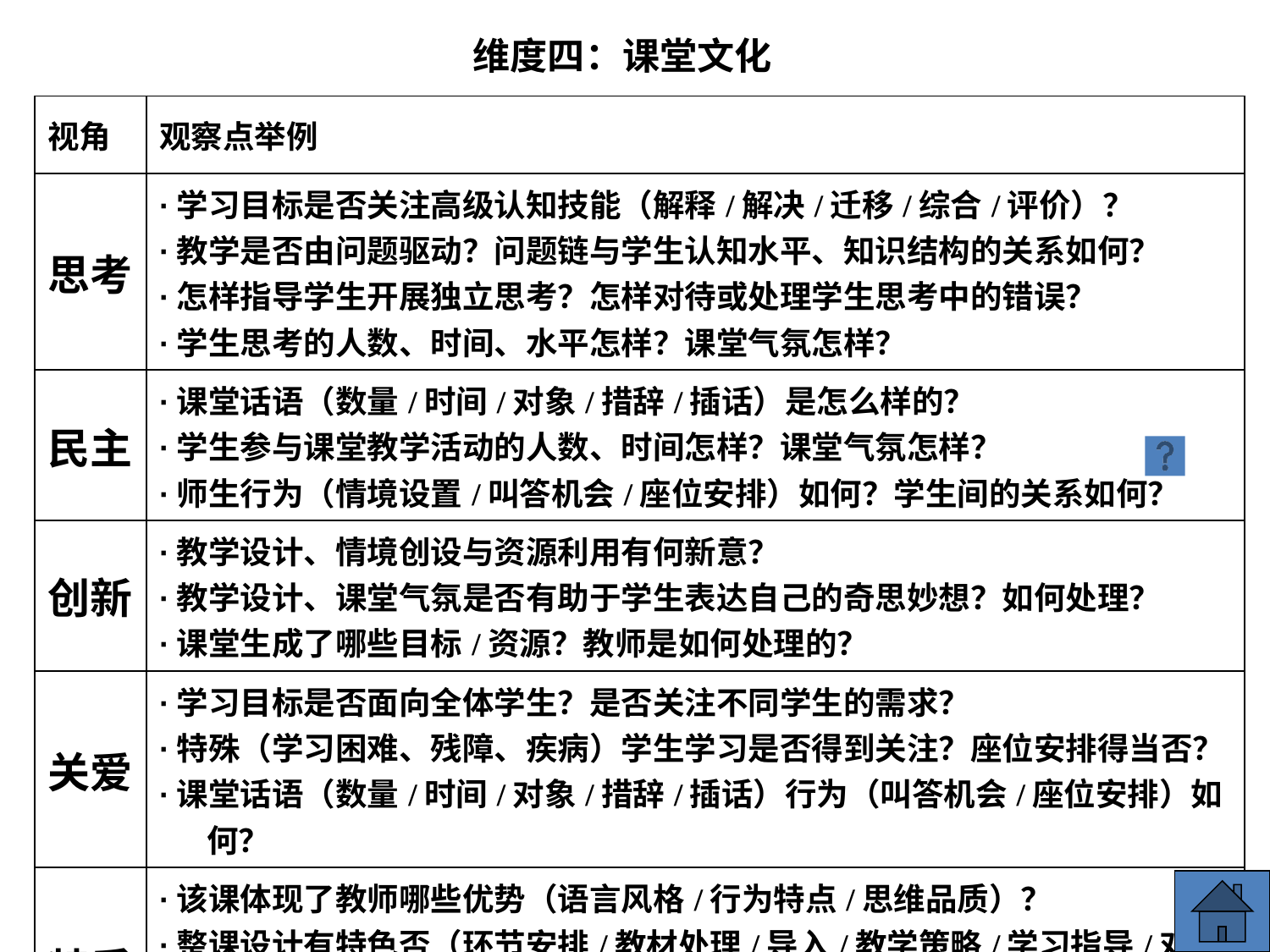

# 维度四：课堂文化
| 视角 | 观察点举例 |
| --- | --- |
| 思考 | ·学习目标是否关注高级认知技能（解释/解决/迁移/综合/评价）？ ·教学是否由问题驱动？问题链与学生认知水平、知识结构的关系如何？ ·怎样指导学生开展独立思考？怎样对待或处理学生思考中的错误？ ·学生思考的人数、时间、水平怎样？课堂气氛怎样？ |
| 民主 | ·课堂话语（数量/时间/对象/措辞/插话）是怎么样的？ ·学生参与课堂教学活动的人数、时间怎样？课堂气氛怎样？ ·师生行为（情境设置/叫答机会/座位安排）如何？学生间的关系如何？ |
| 创新 | ·教学设计、情境创设与资源利用有何新意？ ·教学设计、课堂气氛是否有助于学生表达自己的奇思妙想？如何处理？ ·课堂生成了哪些目标/资源？教师是如何处理的？ |
| 关爱 | ·学习目标是否面向全体学生？是否关注不同学生的需求？ ·特殊（学习困难、残障、疾病）学生学习是否得到关注？座位安排得当否？ ·课堂话语（数量/时间/对象/措辞/插话）行为（叫答机会/座位安排）如何？ |
| 特质 | ·该课体现了教师哪些优势（语言风格/行为特点/思维品质）？ ·整课设计有特色否（环节安排/教材处理/导入/教学策略/学习指导/对话）？ ·学生对该教师教学特色的评价如何？ |